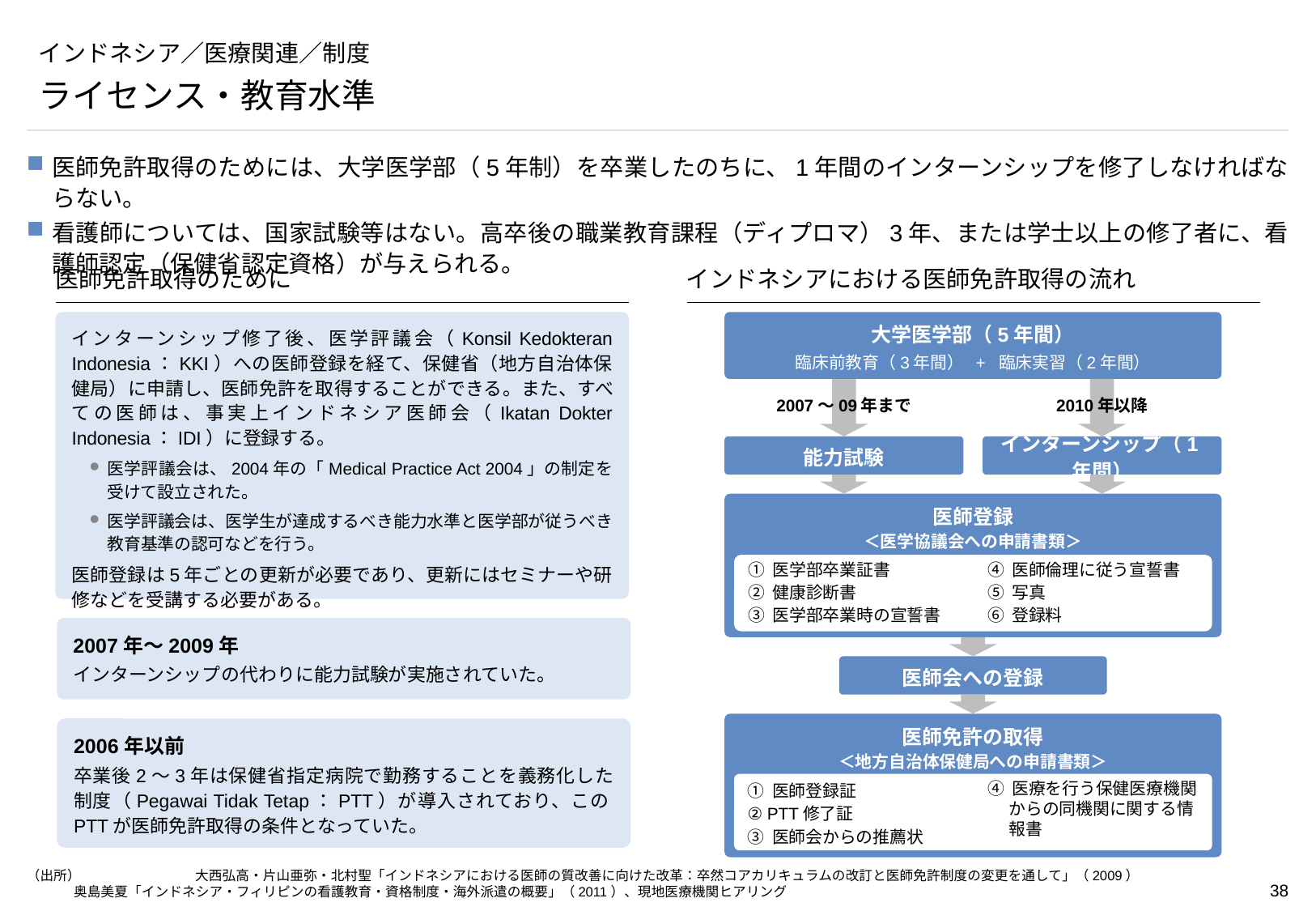

# インドネシア／医療関連／制度
ライセンス・教育水準
医師免許取得のためには、大学医学部（5年制）を卒業したのちに、1年間のインターンシップを修了しなければならない。
看護師については、国家試験等はない。高卒後の職業教育課程（ディプロマ）3年、または学士以上の修了者に、看護師認定（保健省認定資格）が与えられる。
医師免許取得のために
インドネシアにおける医師免許取得の流れ
インターンシップ修了後、医学評議会（Konsil Kedokteran Indonesia：KKI）への医師登録を経て、保健省（地方自治体保健局）に申請し、医師免許を取得することができる。また、すべての医師は、事実上インドネシア医師会（Ikatan Dokter Indonesia：IDI）に登録する。
医学評議会は、2004年の「Medical Practice Act 2004」の制定を受けて設立された。
医学評議会は、医学生が達成するべき能力水準と医学部が従うべき教育基準の認可などを行う。
医師登録は5年ごとの更新が必要であり、更新にはセミナーや研修などを受講する必要がある。

大学医学部（5年間）
臨床前教育（3年間）  +  臨床実習（2年間）

2007～09年まで
2010年以降
能力試験
インターンシップ（1年間）

医師登録
＜医学協議会への申請書類＞

① 医学部卒業証書
② 健康診断書
③ 医学部卒業時の宣誓書
④ 医師倫理に従う宣誓書
⑤ 写真
⑥ 登録料
2007年～2009年
インターンシップの代わりに能力試験が実施されていた。

医師会への登録

医師免許の取得
＜地方自治体保健局への申請書類＞

2006年以前
卒業後2～3年は保健省指定病院で勤務することを義務化した制度（Pegawai Tidak Tetap：PTT）が導入されており、このPTTが医師免許取得の条件となっていた。
① 医師登録証
② PTT修了証
③ 医師会からの推薦状
④ 医療を行う保健医療機関からの同機関に関する情報書
（出所）	大西弘高・片山亜弥・北村聖「インドネシアにおける医師の質改善に向けた改革：卒然コアカリキュラムの改訂と医師免許制度の変更を通して」（2009）
奥島美夏「インドネシア・フィリピンの看護教育・資格制度・海外派遣の概要」（2011）、現地医療機関ヒアリング